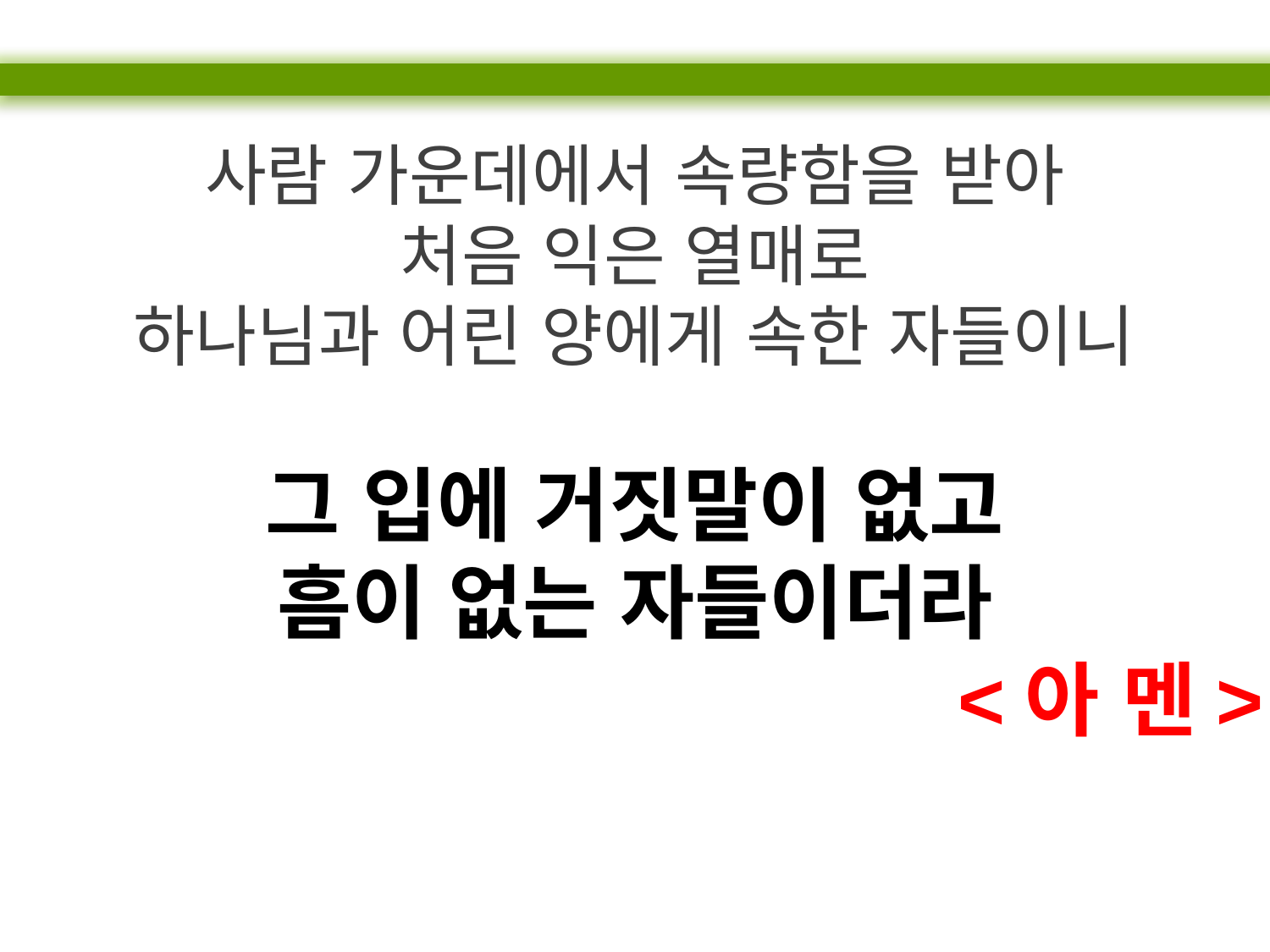

사람 가운데에서 속량함을 받아
처음 익은 열매로
하나님과 어린 양에게 속한 자들이니
그 입에 거짓말이 없고
흠이 없는 자들이더라
<아 멘>